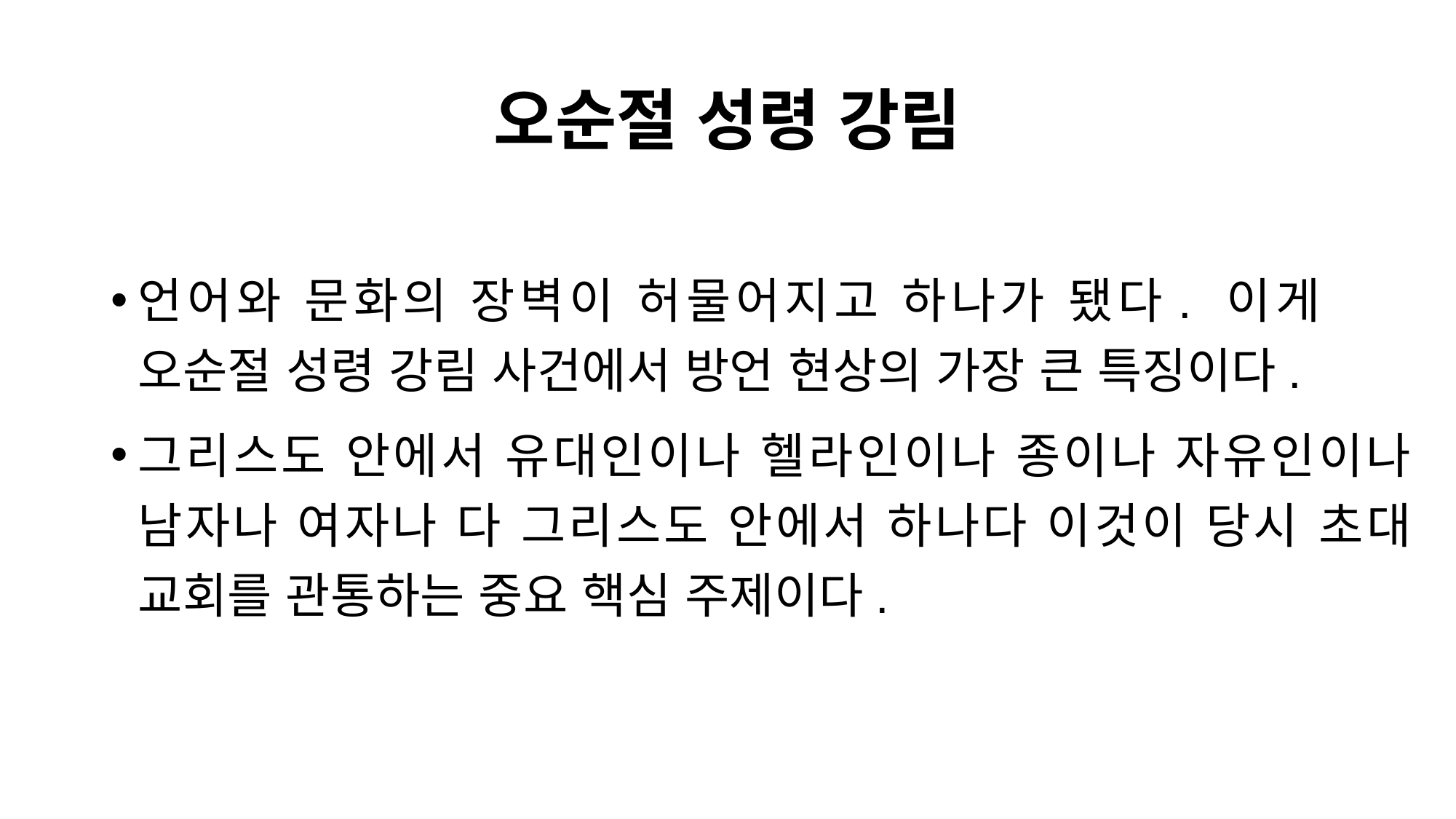

# 오순절 성령 강림
언어와 문화의 장벽이 허물어지고 하나가 됐다. 이게      오순절 성령 강림 사건에서 방언 현상의 가장 큰 특징이다.
그리스도 안에서 유대인이나 헬라인이나 종이나 자유인이나 남자나 여자나 다 그리스도 안에서 하나다 이것이 당시 초대 교회를 관통하는 중요 핵심 주제이다.